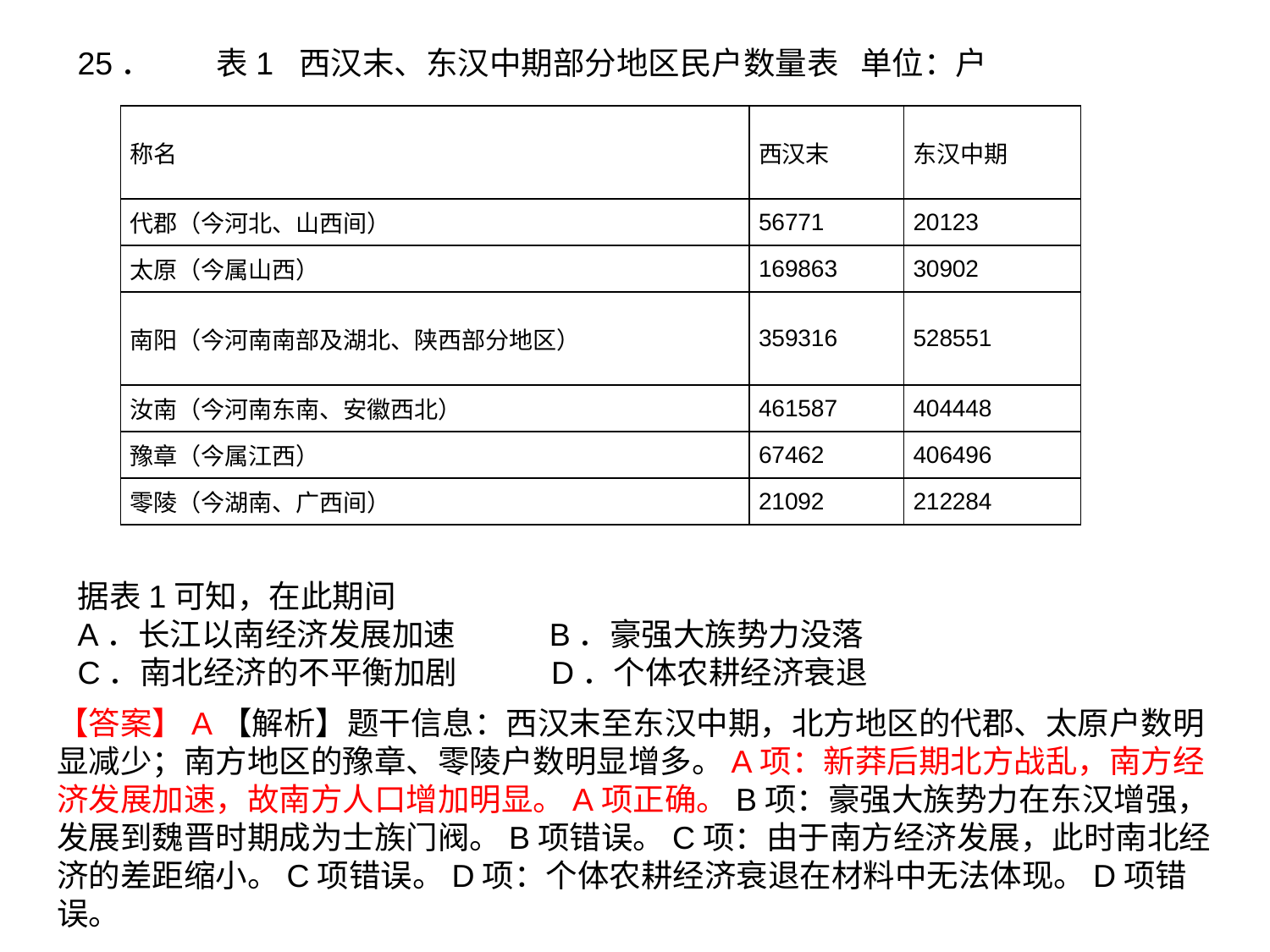

25．         表1  西汉末、东汉中期部分地区民户数量表   单位：户

据表1可知，在此期间
A．长江以南经济发展加速            B．豪强大族势力没落
C．南北经济的不平衡加剧            D．个体农耕经济衰退
| 称名 | 西汉末 | 东汉中期 |
| --- | --- | --- |
| 代郡（今河北、山西间） | 56771 | 20123 |
| 太原（今属山西） | 169863 | 30902 |
| 南阳（今河南南部及湖北、陕西部分地区） | 359316 | 528551 |
| 汝南（今河南东南、安徽西北） | 461587 | 404448 |
| 豫章（今属江西） | 67462 | 406496 |
| 零陵（今湖南、广西间） | 21092 | 212284 |
【答案】A【解析】题干信息：西汉末至东汉中期，北方地区的代郡、太原户数明显减少；南方地区的豫章、零陵户数明显增多。A项：新莽后期北方战乱，南方经济发展加速，故南方人口增加明显。A项正确。B项：豪强大族势力在东汉增强，发展到魏晋时期成为士族门阀。B项错误。C项：由于南方经济发展，此时南北经济的差距缩小。C项错误。D项：个体农耕经济衰退在材料中无法体现。D项错误。